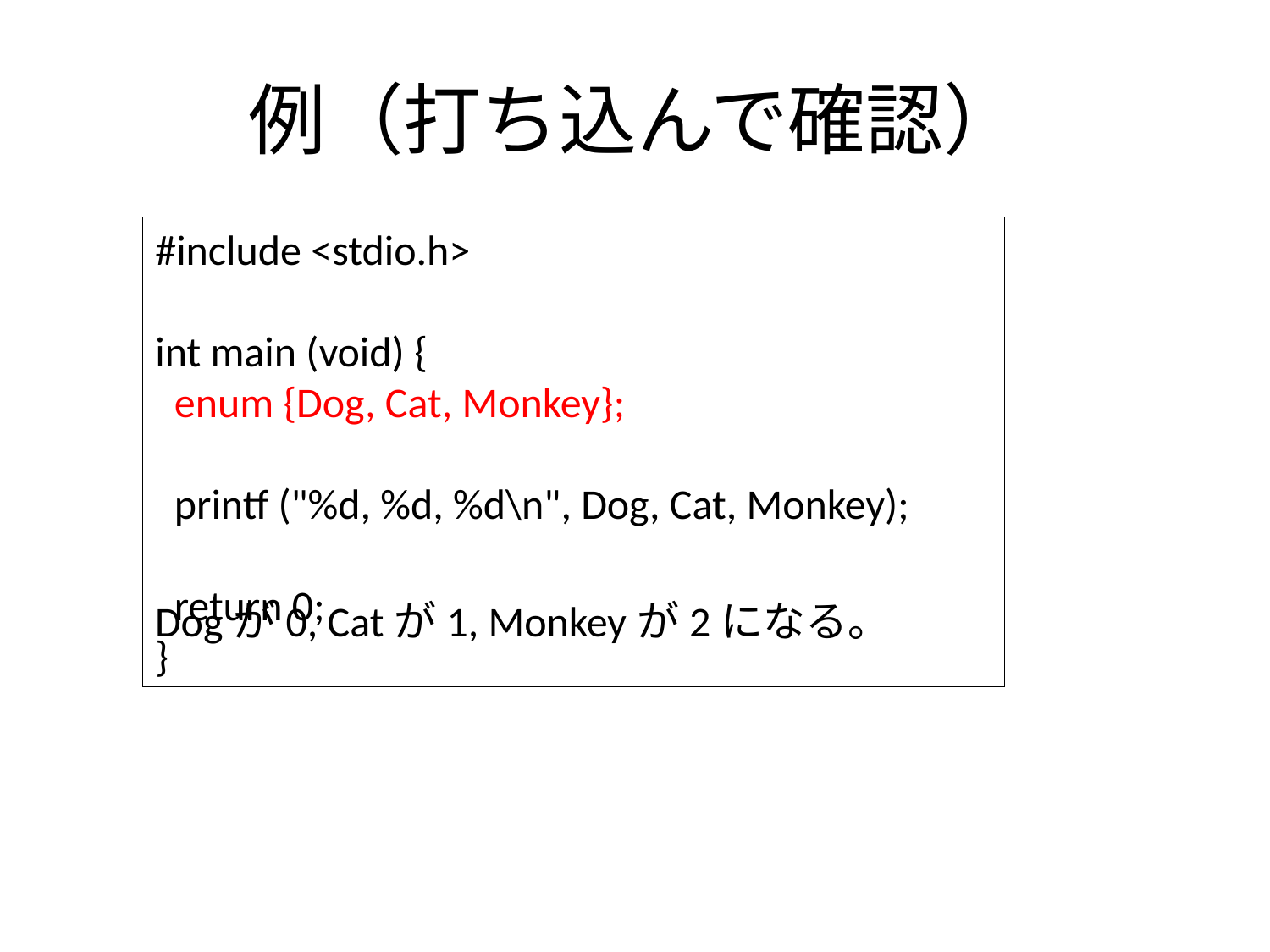

# 例（打ち込んで確認）
#include <stdio.h>
int main (void) {
  enum {Dog, Cat, Monkey};
  printf ("%d, %d, %d\n", Dog, Cat, Monkey);
  return 0;
}
Dogが0, Catが1, Monkeyが2になる。